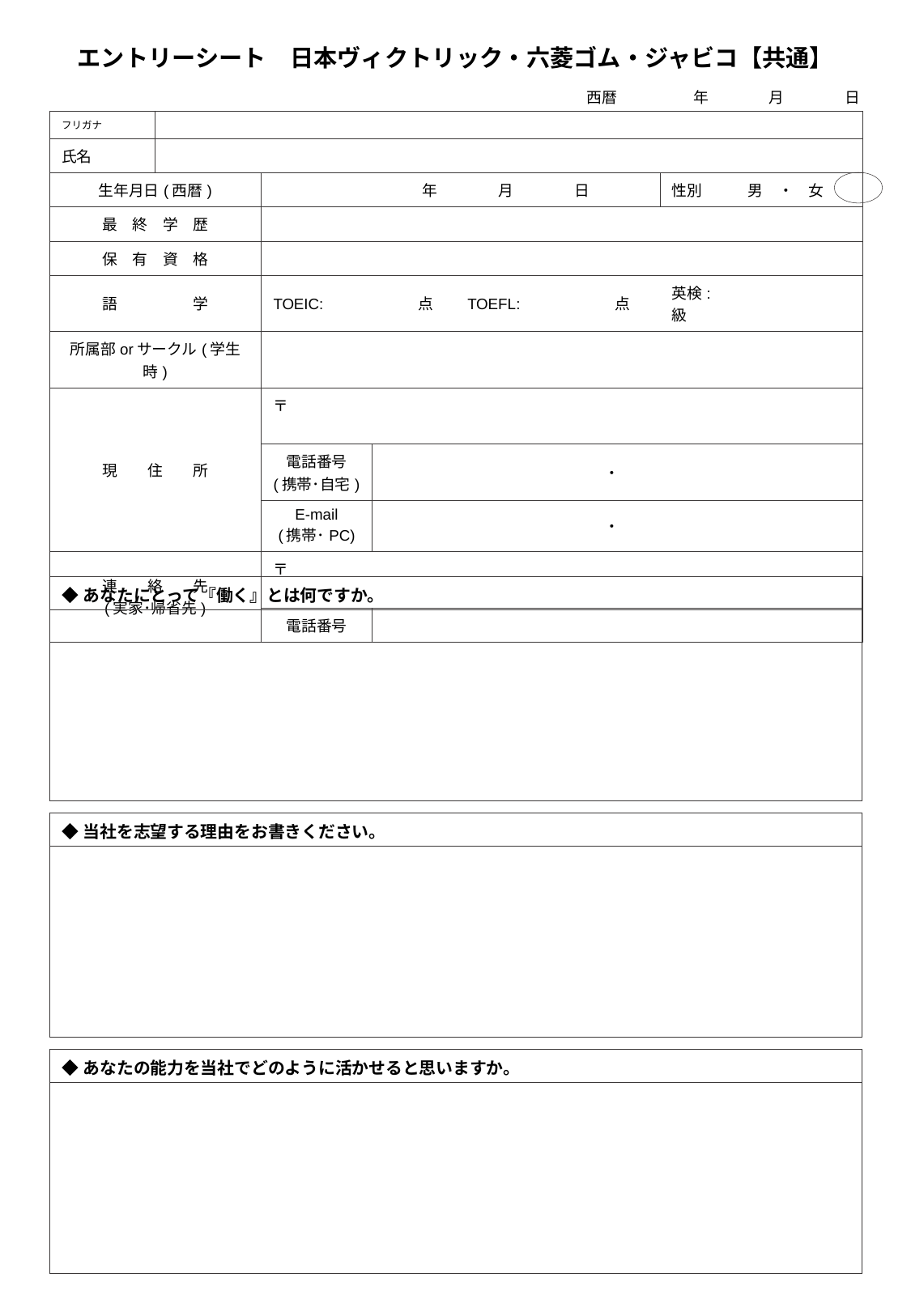

エントリーシート　日本ヴィクトリック・六菱ゴム・ジャビコ【共通】
西暦　　　　　年　　　　月　　　　日
| フリガナ |  |  |  |  |  |  |  |
| --- | --- | --- | --- | --- | --- | --- | --- |
| 氏名 |  |  |  |  |  |  |  |
| 生年月日(西暦) |  | 年　　　　月　　　　日 |  |  |  |  | 性別　　　男　・　女 |
| 最　終　学　歴 |  |  |  |  |  |  |  |
| 保　有　資　格 |  |  |  |  |  |  |  |
| 語　　　　　学 |  | TOEIC:　　　　　　点 |  | TOEFL:　　　　　　点 |  |  | 英検:　　　　　　　　級 |
| 所属部orサークル(学生時) |  |  |  |  |  |  |  |
| 現　　住　　所 |  | 〒 |  | 〒 |  |  |  |
|  |  | 電話番号 (携帯･自宅) |  |  | ・ |  |  |
|  |  | E-mail (携帯･PC) |  |  | ・ |  |  |
| 連　　絡　　先 (実家･帰省先) |  | 〒 |  | 〒 |  |  |  |
|  |  | 電話番号 |  | 電話番号 |  |  |  |

| ◆あなたにとって『働く』とは何ですか。 |
| --- |
|  |
| ◆当社を志望する理由をお書きください。 |
| --- |
|  |
| ◆あなたの能力を当社でどのように活かせると思いますか。 |
| --- |
|  |